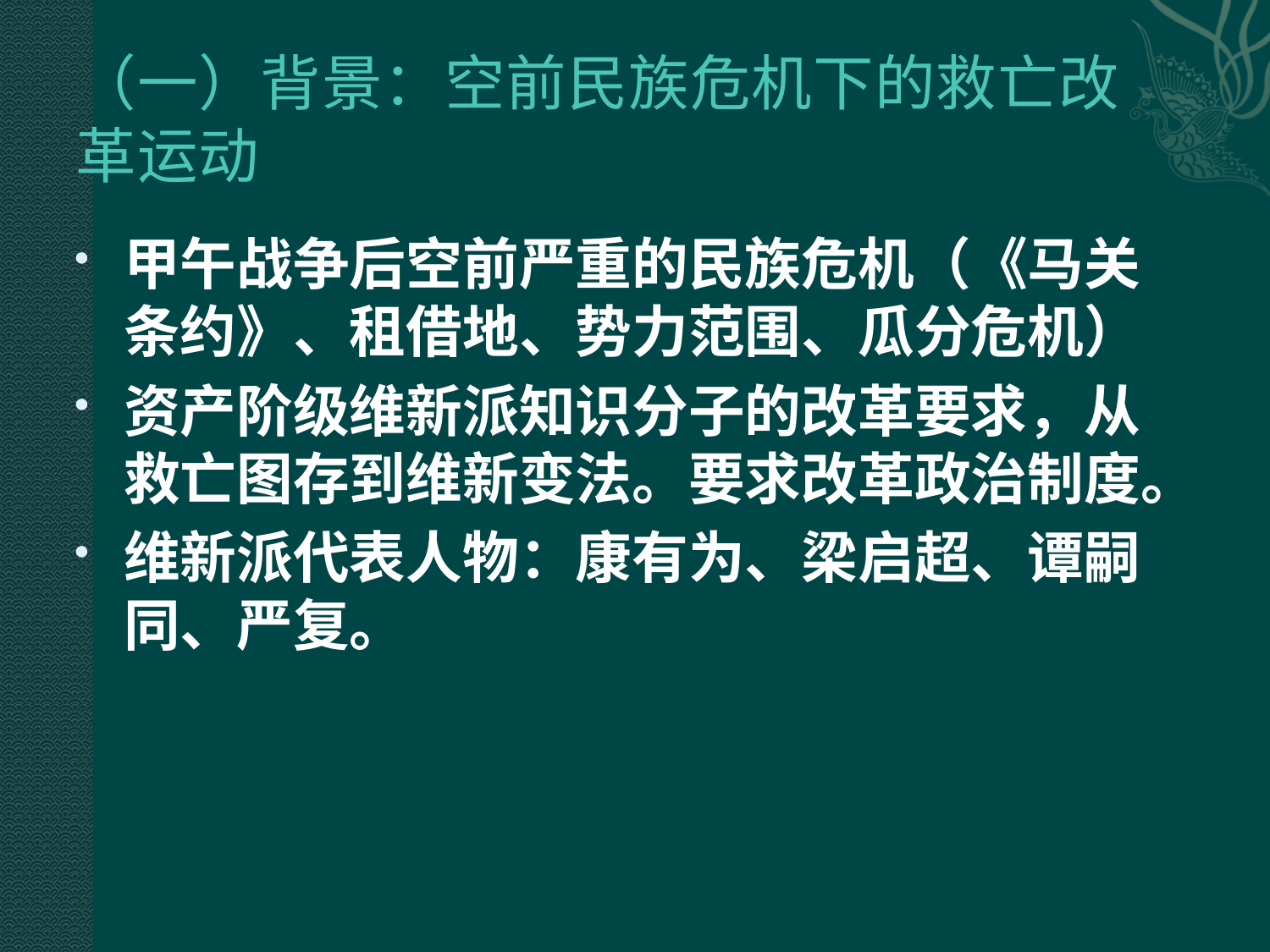

# （一）背景：空前民族危机下的救亡改革运动
甲午战争后空前严重的民族危机（《马关条约》、租借地、势力范围、瓜分危机）
资产阶级维新派知识分子的改革要求，从救亡图存到维新变法。要求改革政治制度。
维新派代表人物：康有为、梁启超、谭嗣同、严复。